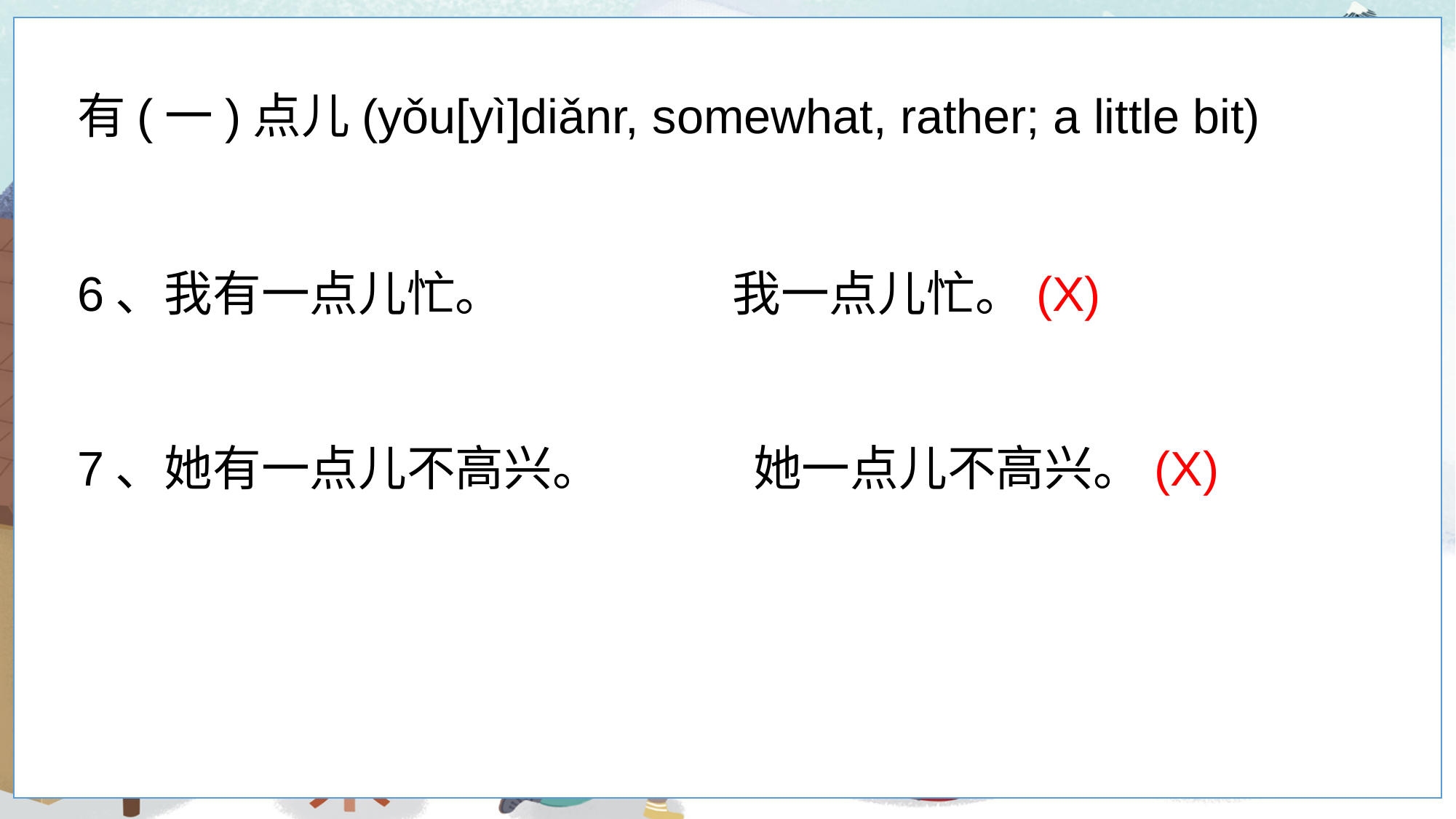

有(一)点儿(yǒu[yì]diǎnr, somewhat, rather; a little bit)
6、我有一点儿忙。                     我一点儿忙。(X)

7、她有一点儿不高兴。              她一点儿不高兴。(X)